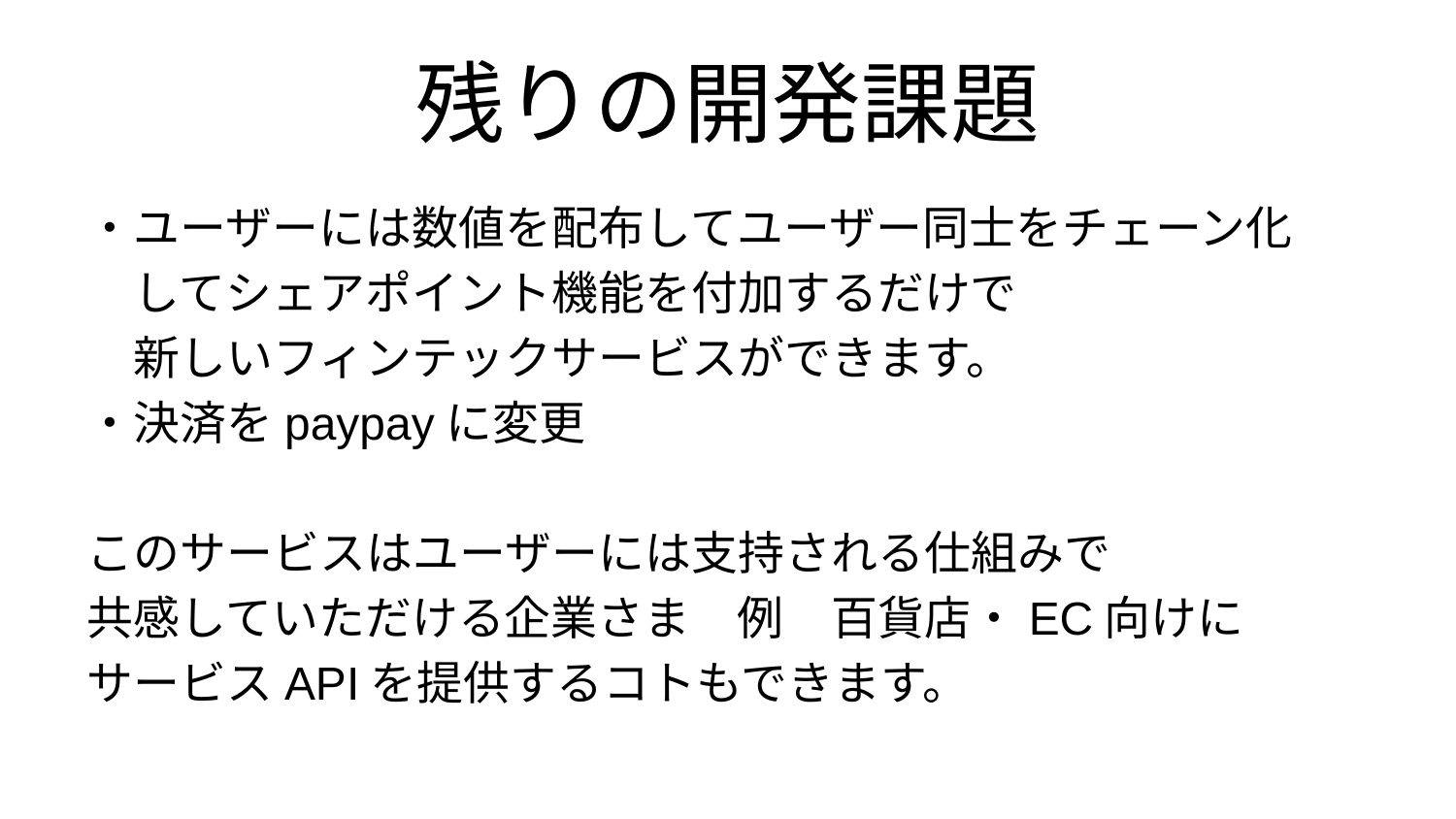

# 残りの開発課題
・ユーザーには数値を配布してユーザー同士をチェーン化
　してシェアポイント機能を付加するだけで
　新しいフィンテックサービスができます。
・決済をpaypayに変更

このサービスはユーザーには支持される仕組みで
共感していただける企業さま　例　百貨店・EC向けに
サービスAPIを提供するコトもできます。